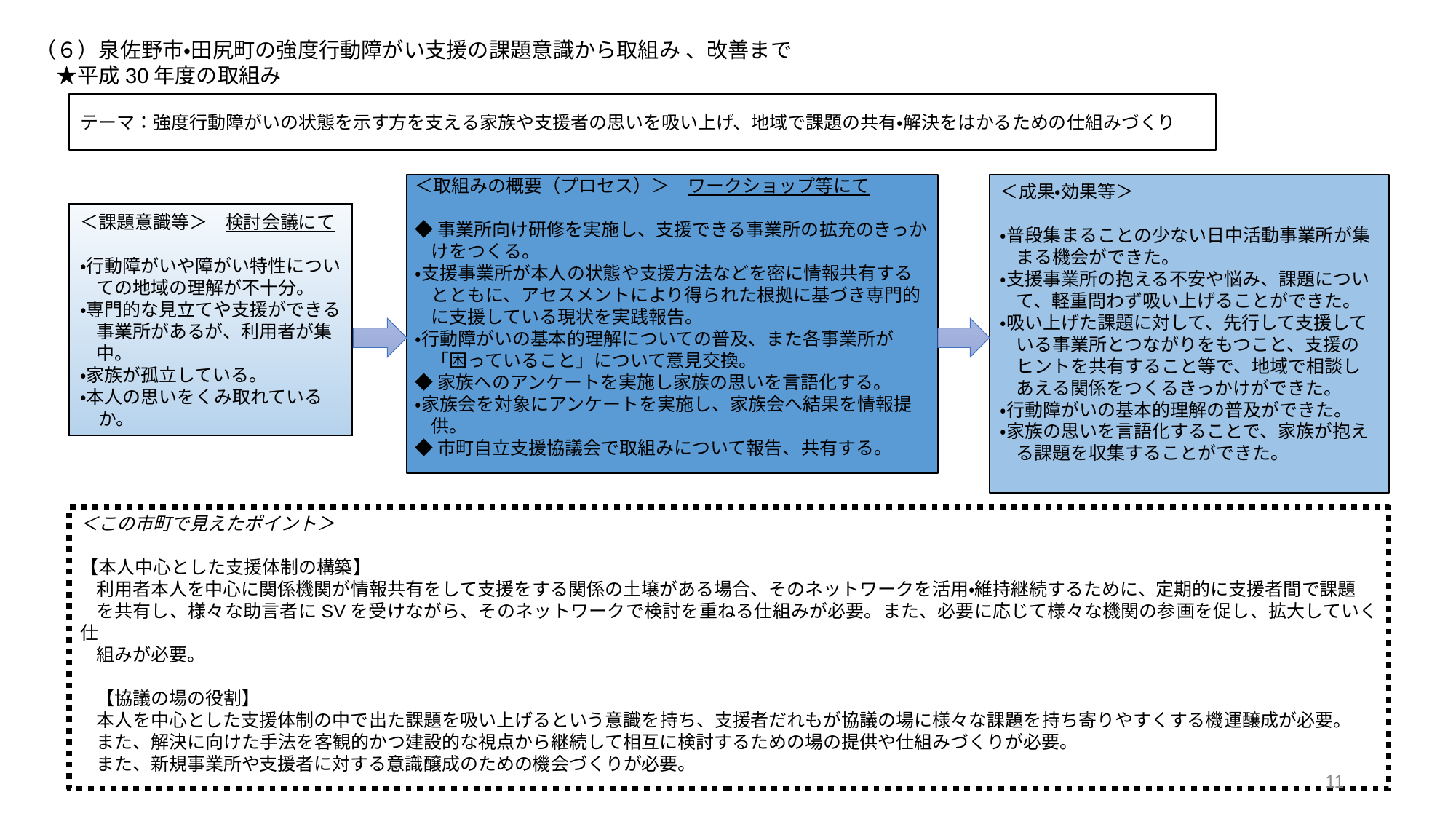

（６）泉佐野市・田尻町の強度行動障がい支援の課題意識から取組み 、改善まで
　★平成30年度の取組み

テーマ：強度行動障がいの状態を示す方を支える家族や支援者の思いを吸い上げ、地域で課題の共有・解決をはかるための仕組みづくり
＜取組みの概要（プロセス）＞　ワークショップ等にて

◆事業所向け研修を実施し、支援できる事業所の拡充のきっかけをつくる。
・支援事業所が本人の状態や支援方法などを密に情報共有するとともに、アセスメントにより得られた根拠に基づき専門的に支援している現状を実践報告。
・行動障がいの基本的理解についての普及、また各事業所が「困っていること」について意見交換。
◆家族へのアンケートを実施し家族の思いを言語化する。
・家族会を対象にアンケートを実施し、家族会へ結果を情報提供。
◆市町自立支援協議会で取組みについて報告、共有する。
＜成果・効果等＞

・普段集まることの少ない日中活動事業所が集まる機会ができた。
・支援事業所の抱える不安や悩み、課題について、軽重問わず吸い上げることができた。
・吸い上げた課題に対して、先行して支援している事業所とつながりをもつこと、支援のヒントを共有すること等で、地域で相談しあえる関係をつくるきっかけができた。
・行動障がいの基本的理解の普及ができた。
・家族の思いを言語化することで、家族が抱える課題を収集することができた。
＜課題意識等＞　検討会議にて

・行動障がいや障がい特性についての地域の理解が不十分。
・専門的な見立てや支援ができる事業所があるが、利用者が集中。
・家族が孤立している。
・本人の思いをくみ取れている
　か。

＜この市町で見えたポイント＞

【本人中心とした支援体制の構築】
利用者本人を中心に関係機関が情報共有をして支援をする関係の土壌がある場合、そのネットワークを活用・維持継続するために、定期的に支援者間で課題
を共有し、様々な助言者にSVを受けながら、そのネットワークで検討を重ねる仕組みが必要。また、必要に応じて様々な機関の参画を促し、拡大していく仕
組みが必要。

【協議の場の役割】
本人を中心とした支援体制の中で出た課題を吸い上げるという意識を持ち、支援者だれもが協議の場に様々な課題を持ち寄りやすくする機運醸成が必要。
また、解決に向けた手法を客観的かつ建設的な視点から継続して相互に検討するための場の提供や仕組みづくりが必要。
また、新規事業所や支援者に対する意識醸成のための機会づくりが必要。
11